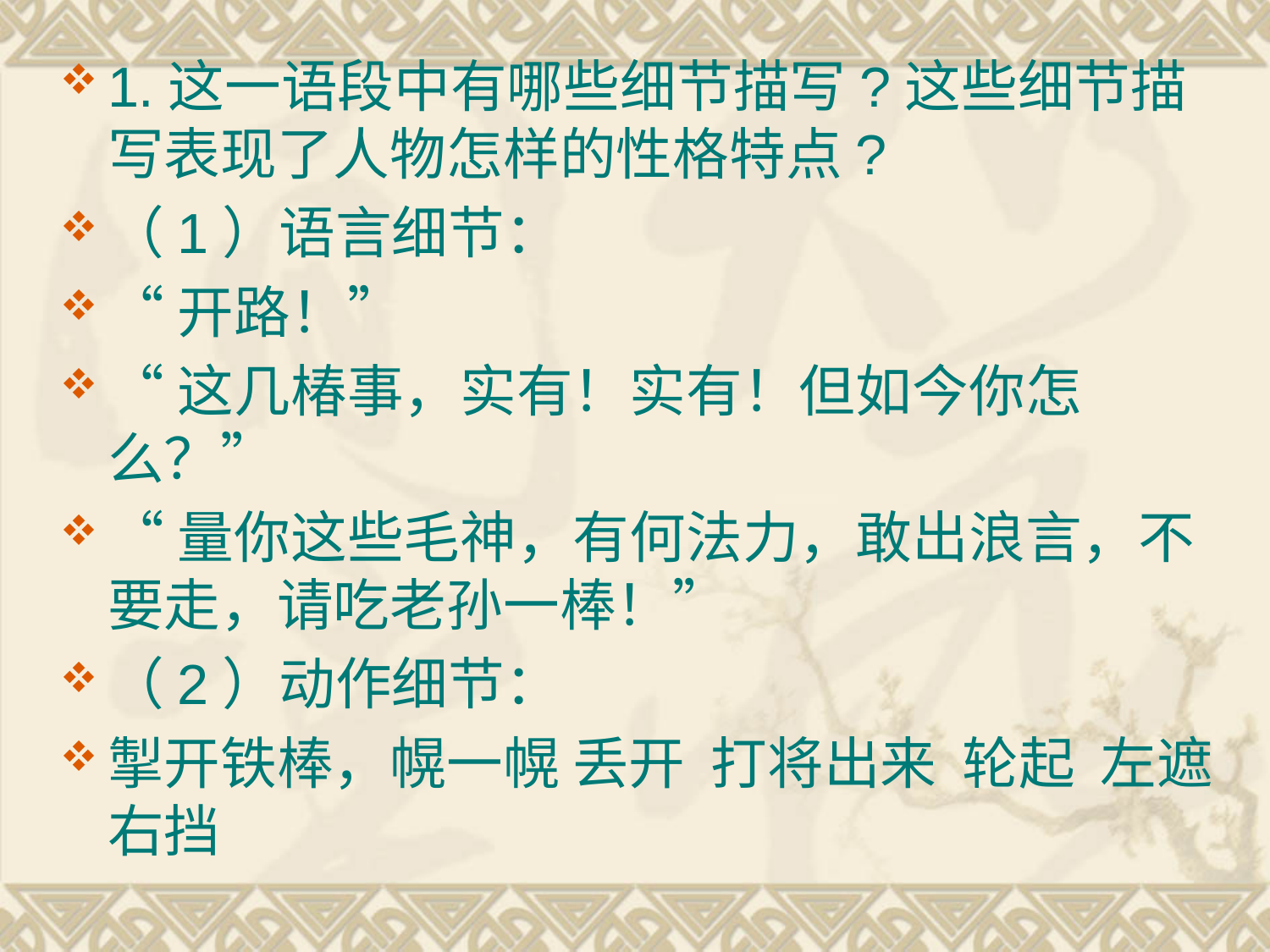

1.这一语段中有哪些细节描写?这些细节描写表现了人物怎样的性格特点?
（1）语言细节：
“开路！”
“这几椿事，实有！实有！但如今你怎么？”
“量你这些毛神，有何法力，敢出浪言，不要走，请吃老孙一棒！”
（2）动作细节：
掣开铁棒，幌一幌 丢开  打将出来  轮起  左遮右挡